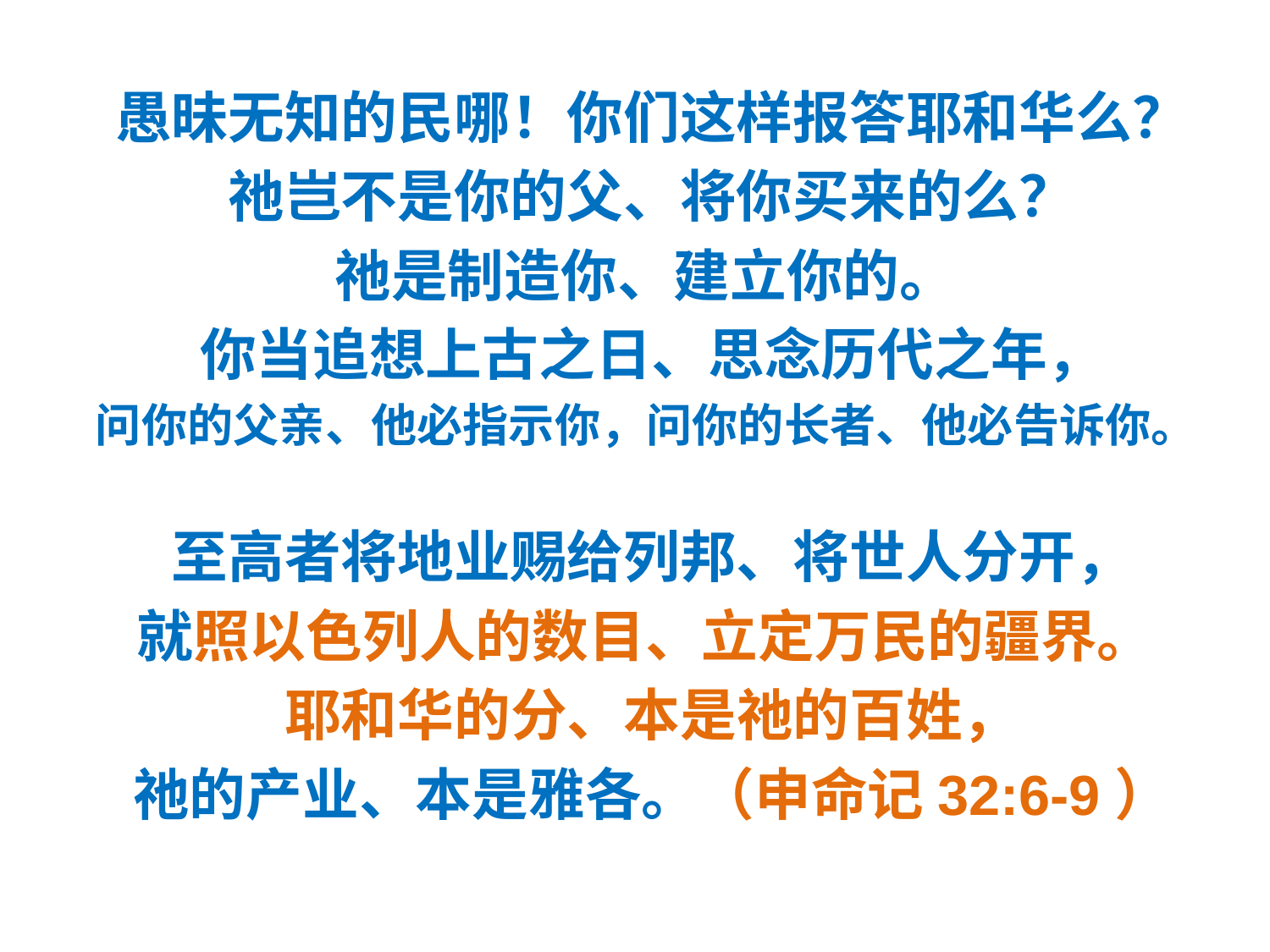

#
愚昧无知的民哪！你们这样报答耶和华么？
祂岂不是你的父、将你买来的么？
祂是制造你、建立你的。
你当追想上古之日、思念历代之年，
问你的父亲、他必指示你，问你的长者、他必告诉你。

至高者将地业赐给列邦、将世人分开，
就照以色列人的数目、立定万民的疆界。
耶和华的分、本是祂的百姓，
祂的产业、本是雅各。（申命记32:6-9）